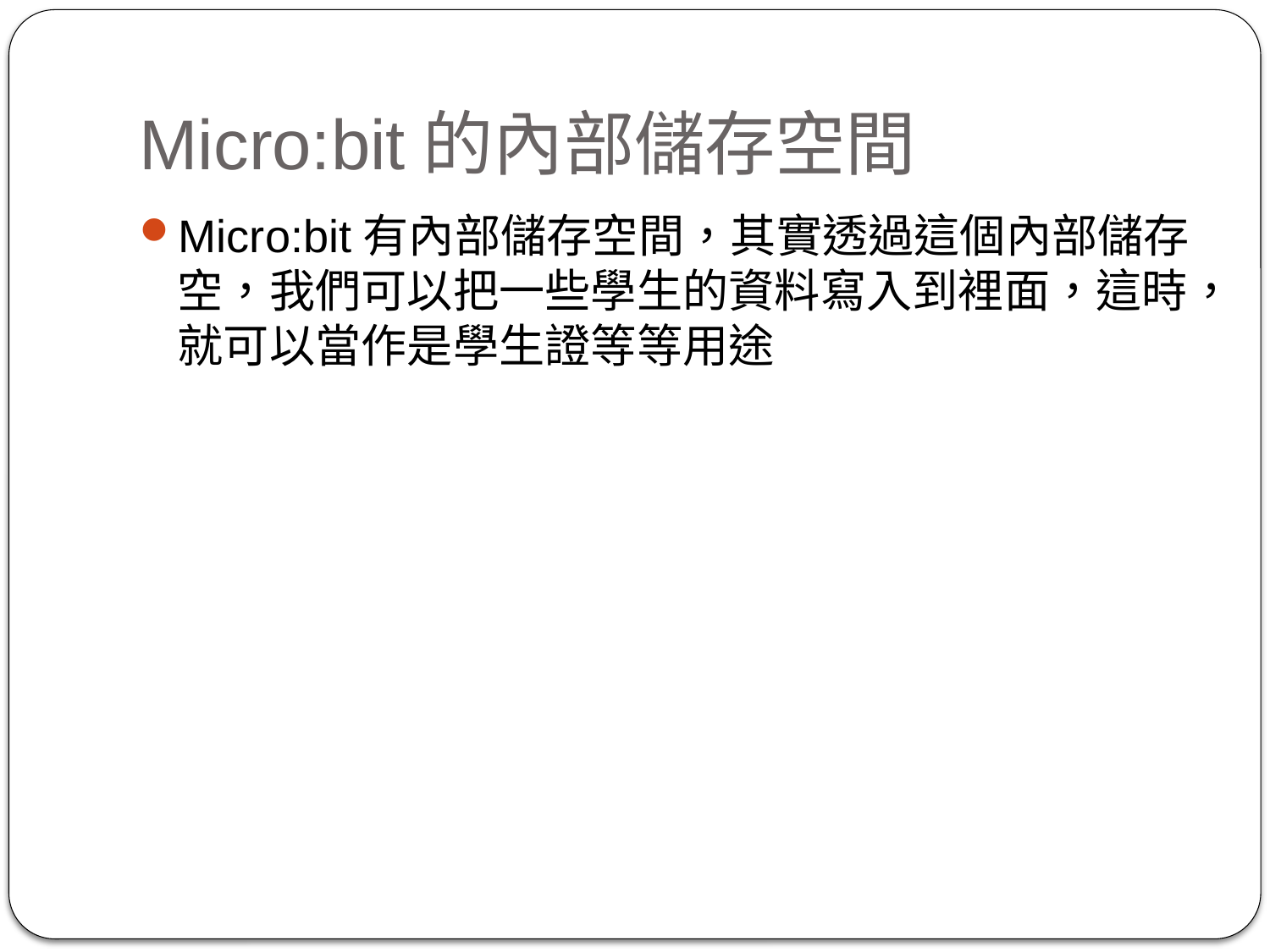

# Micro:bit的內部儲存空間
Micro:bit有內部儲存空間，其實透過這個內部儲存空，我們可以把一些學生的資料寫入到裡面，這時，就可以當作是學生證等等用途